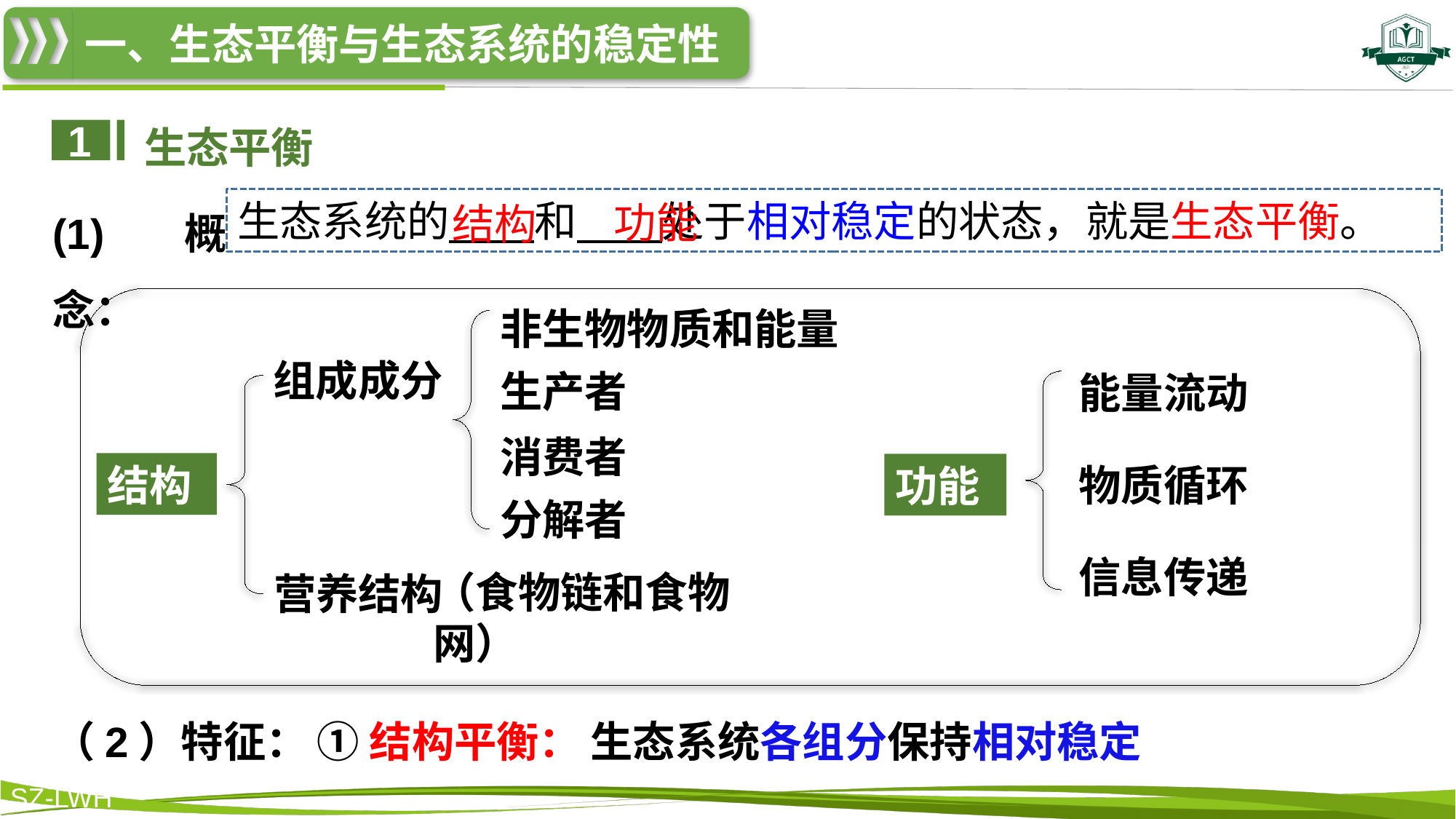

生态平衡
1
(1)概念：
生态系统的         和         处于相对稳定的状态，就是生态平衡。
功能
结构

非生物物质和能量

组成成分
生产者
能量流动

消费者
结构
物质循环
功能
分解者
信息传递
（食物链和食物网）
营养结构
（2）特征：
①结构平衡：
生态系统各组分保持相对稳定